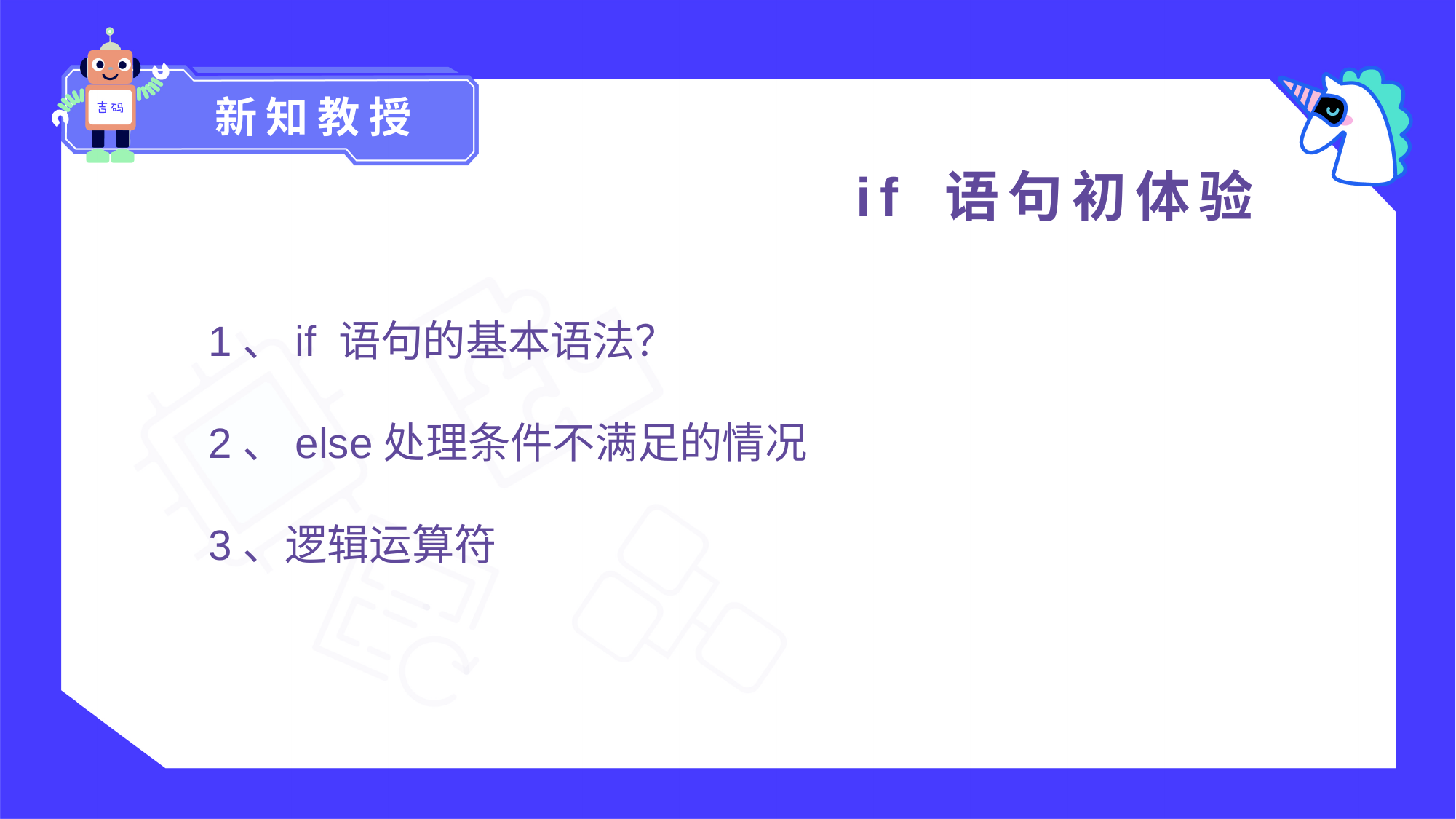

新知教授
if 语句初体验
1、if 语句的基本语法？
2、else处理条件不满足的情况
3、逻辑运算符